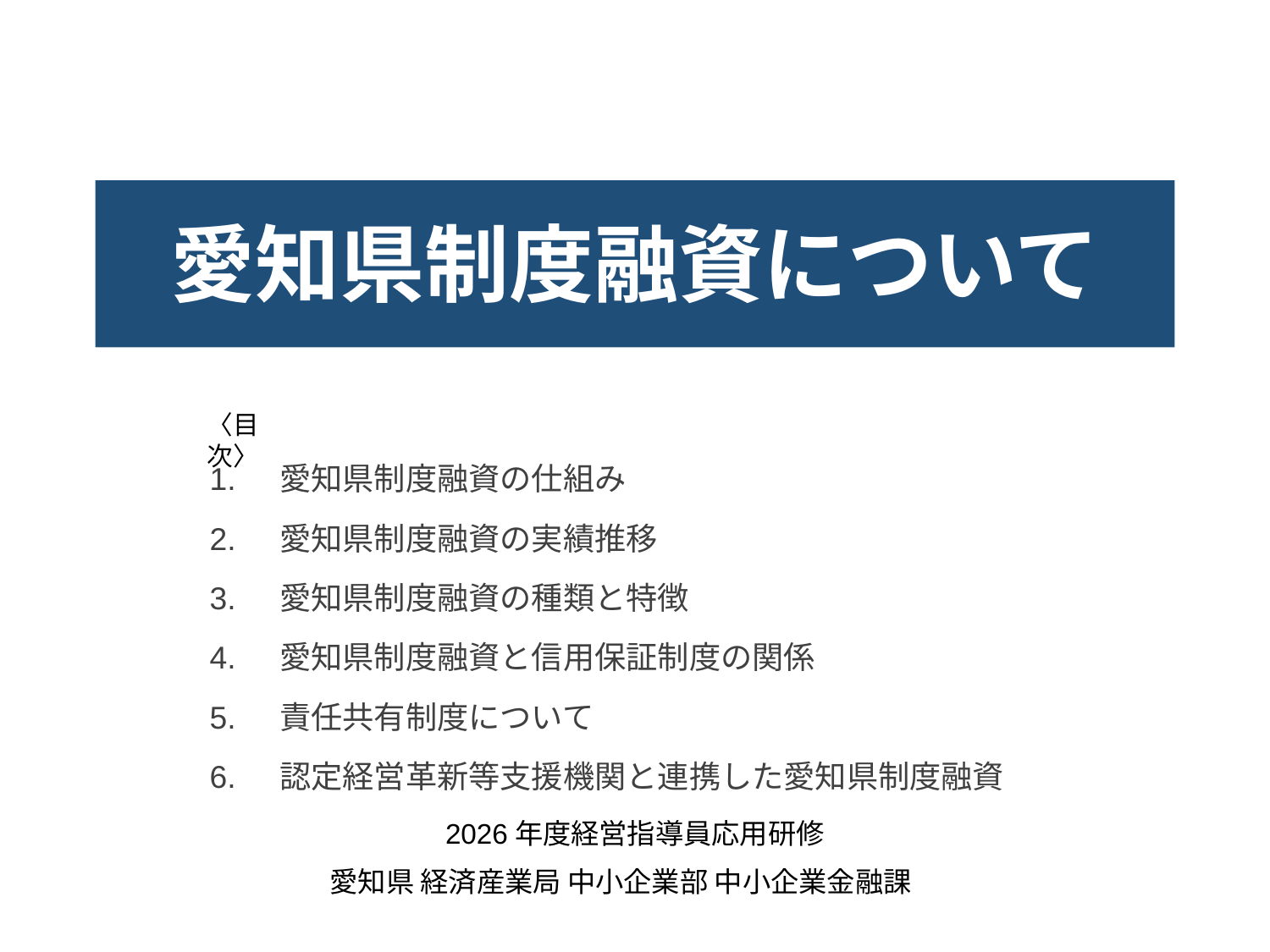

# 愛知県制度融資について
〈目次〉
愛知県制度融資の仕組み
愛知県制度融資の実績推移
愛知県制度融資の種類と特徴
愛知県制度融資と信用保証制度の関係
責任共有制度について
認定経営革新等支援機関と連携した愛知県制度融資

2026年度経営指導員応用研修
愛知県 経済産業局 中小企業部 中小企業金融課